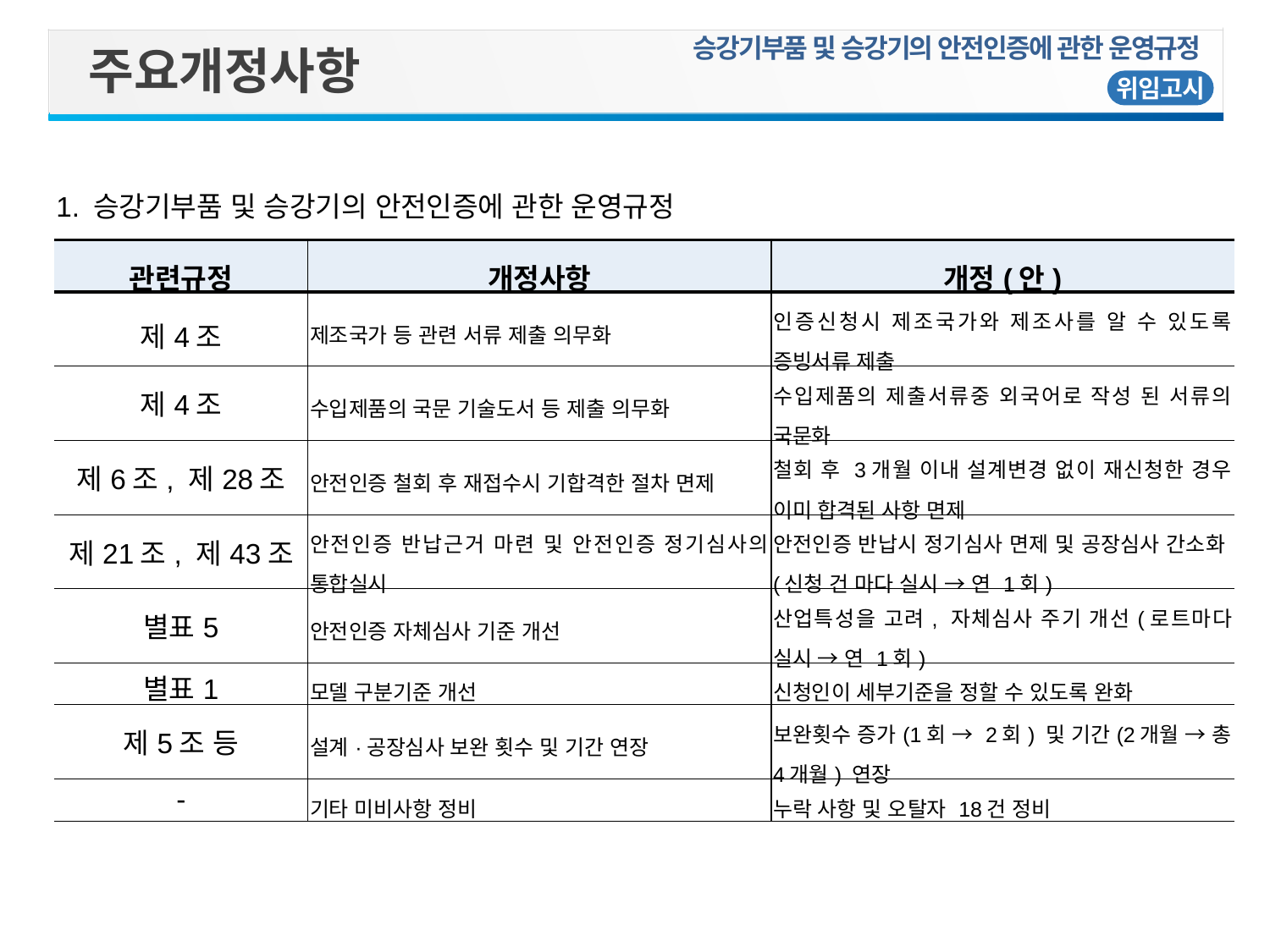

승강기부품 및 승강기의 안전인증에 관한 운영규정
주요개정사항
위임고시

| 1. 승강기부품 및 승강기의 안전인증에 관한 운영규정 |  |  |
| --- | --- | --- |
| 관련규정 | 개정사항 | 개정(안) |
| 제4조 | 제조국가 등 관련 서류 제출 의무화 | 인증신청시 제조국가와 제조사를 알 수 있도록 증빙서류 제출 |
| 제4조 | 수입제품의 국문 기술도서 등 제출 의무화 | 수입제품의 제출서류중 외국어로 작성 된 서류의 국문화 |
| 제6조, 제28조 | 안전인증 철회 후 재접수시 기합격한 절차 면제 | 철회 후 3개월 이내 설계변경 없이 재신청한 경우 이미 합격된 사항 면제 |
| 제21조, 제43조 | 안전인증 반납근거 마련 및 안전인증 정기심사의 통합실시 | 안전인증 반납시 정기심사 면제 및 공장심사 간소화(신청 건 마다 실시 → 연 1회) |
| 별표5 | 안전인증 자체심사 기준 개선 | 산업특성을 고려, 자체심사 주기 개선(로트마다 실시 → 연 1회) |
| 별표1 | 모델 구분기준 개선 | 신청인이 세부기준을 정할 수 있도록 완화 |
| 제5조 등 | 설계·공장심사 보완 횟수 및 기간 연장 | 보완횟수 증가(1회 → 2회) 및 기간(2개월 → 총 4개월) 연장 |
| - | 기타 미비사항 정비 | 누락 사항 및 오탈자 18건 정비 |